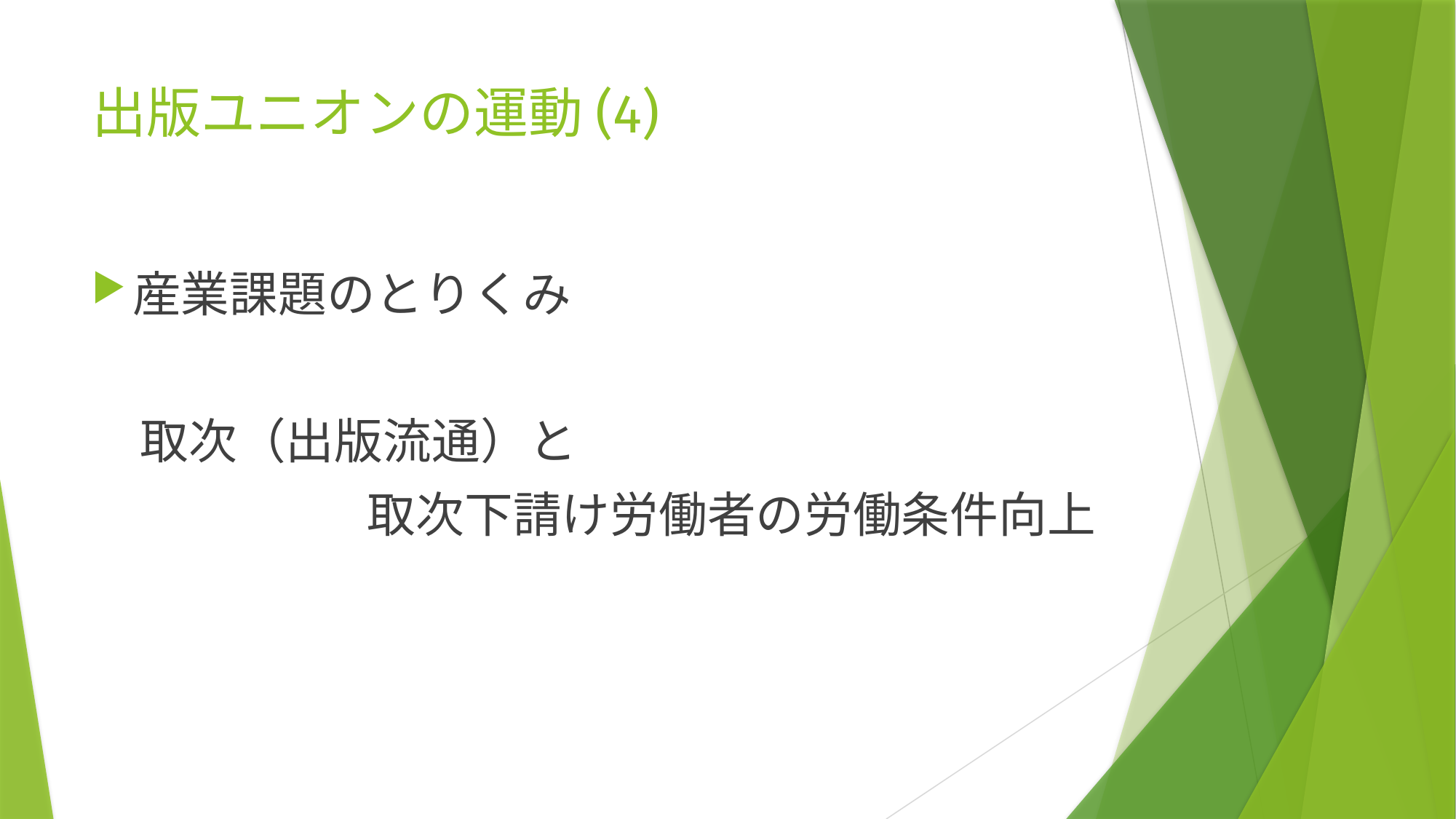

# 出版ユニオンの運動(4)
産業課題のとりくみ

　取次（出版流通）と
取次下請け労働者の労働条件向上